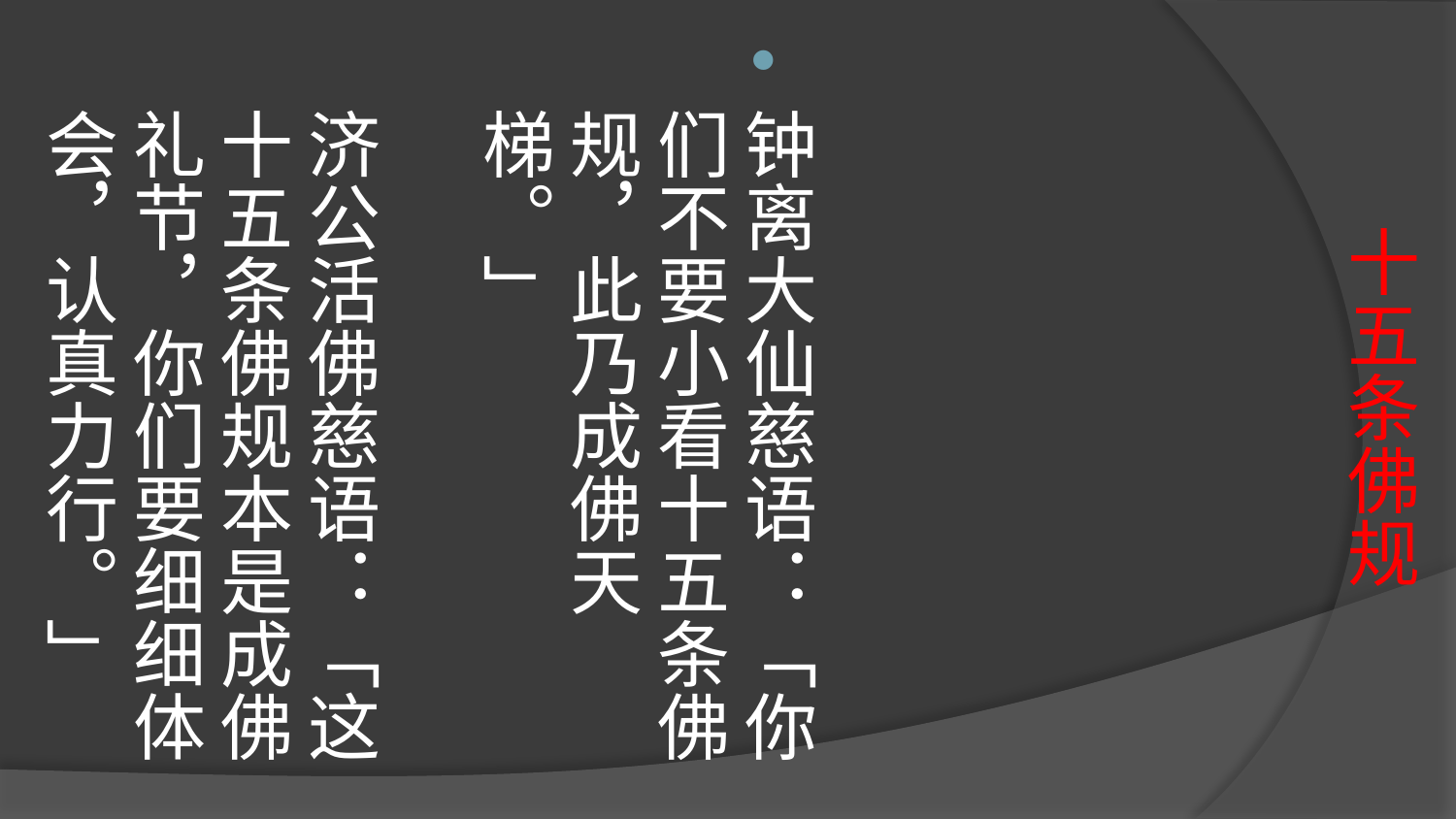

# 十五条佛规
钟离大仙慈语：「你们不要小看十五条佛规，此乃成佛天梯。」
济公活佛慈语：「这十五条佛规本是成佛礼节，你们要细细体会，认真力行。」